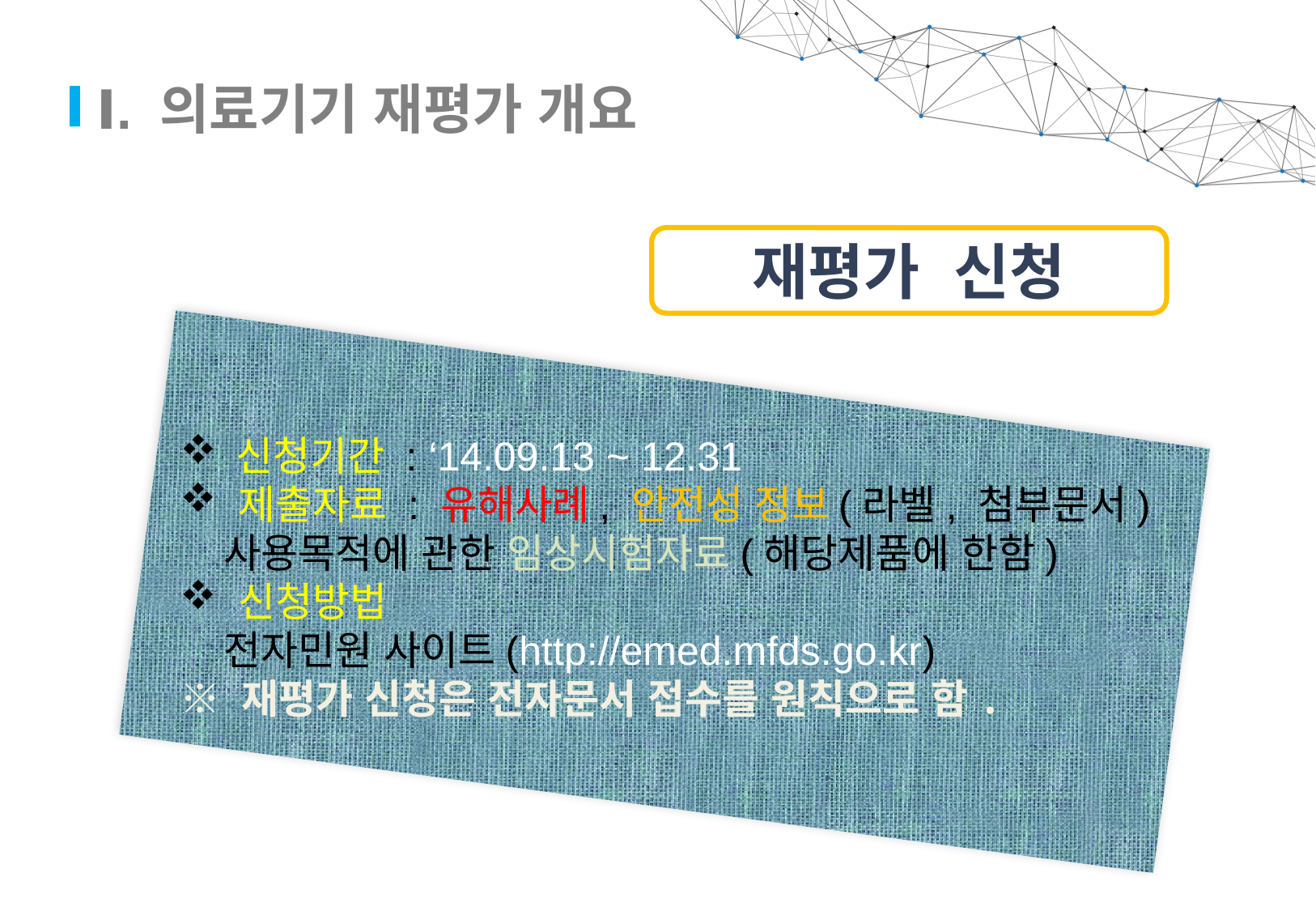

# Ⅰ. 의료기기 재평가 개요
재평가  신청

 신청기간 : ‘14.09.13 ~ 12.31
 제출자료 : 유해사례, 안전성 정보(라벨, 첨부문서)
   사용목적에 관한 임상시험자료(해당제품에 한함)
 신청방법
   전자민원 사이트(http://emed.mfds.go.kr)
※ 재평가 신청은 전자문서 접수를 원칙으로 함.